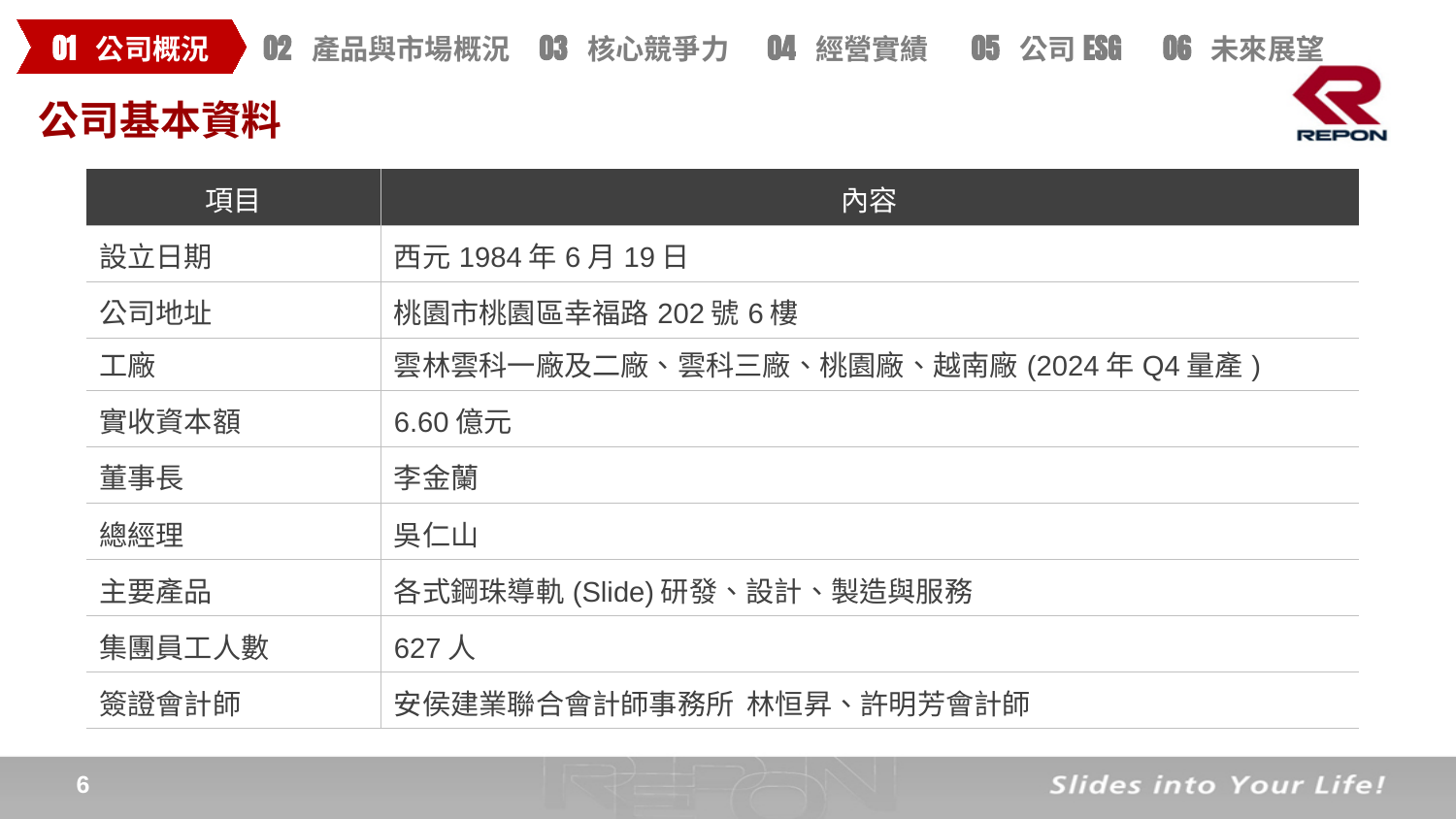

公司基本資料
| 項目 | 內容 |
| --- | --- |
| 設立日期 | 西元1984年6月19日 |
| 公司地址 | 桃園市桃園區幸福路202號6樓 |
| 工廠 | 雲林雲科一廠及二廠、雲科三廠、桃園廠、越南廠(2024年Q4量產) |
| 實收資本額 | 6.60億元 |
| 董事長 | 李金蘭 |
| 總經理 | 吳仁山 |
| 主要產品 | 各式鋼珠導軌(Slide)研發、設計、製造與服務 |
| 集團員工人數 | 627人 |
| 簽證會計師 | 安侯建業聯合會計師事務所 林恒昇、許明芳會計師 |
6